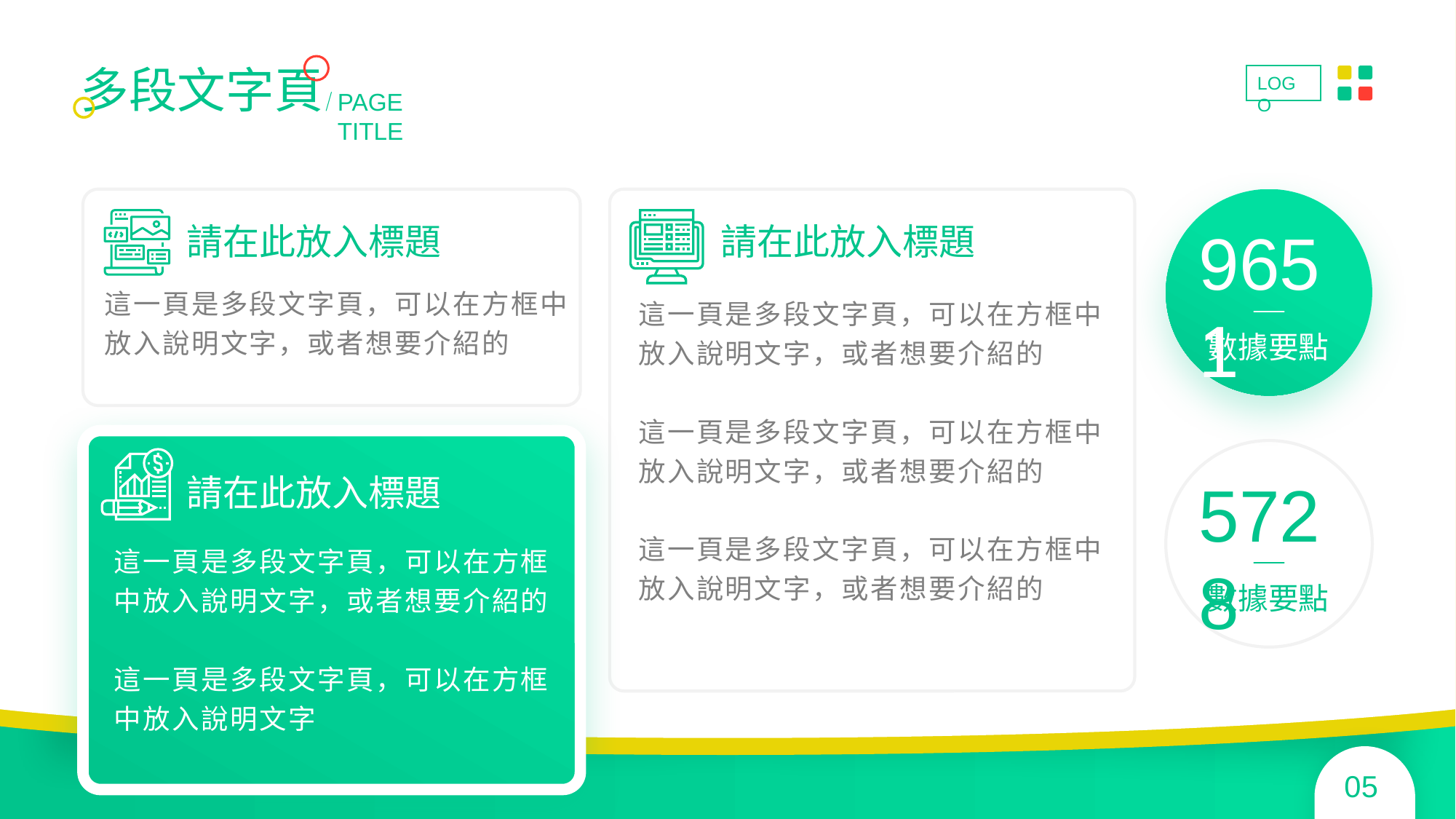

多段文字頁

PAGE TITLE

LOGO

9651
請在此放入標題
請在此放入標題
這一頁是多段文字頁，可以在方框中放入說明文字，或者想要介紹的
這一頁是多段文字頁，可以在方框中放入說明文字，或者想要介紹的

這一頁是多段文字頁，可以在方框中放入說明文字，或者想要介紹的

這一頁是多段文字頁，可以在方框中放入說明文字，或者想要介紹的
數據要點

5728
請在此放入標題
這一頁是多段文字頁，可以在方框中放入說明文字，或者想要介紹的

這一頁是多段文字頁，可以在方框中放入說明文字
數據要點
05